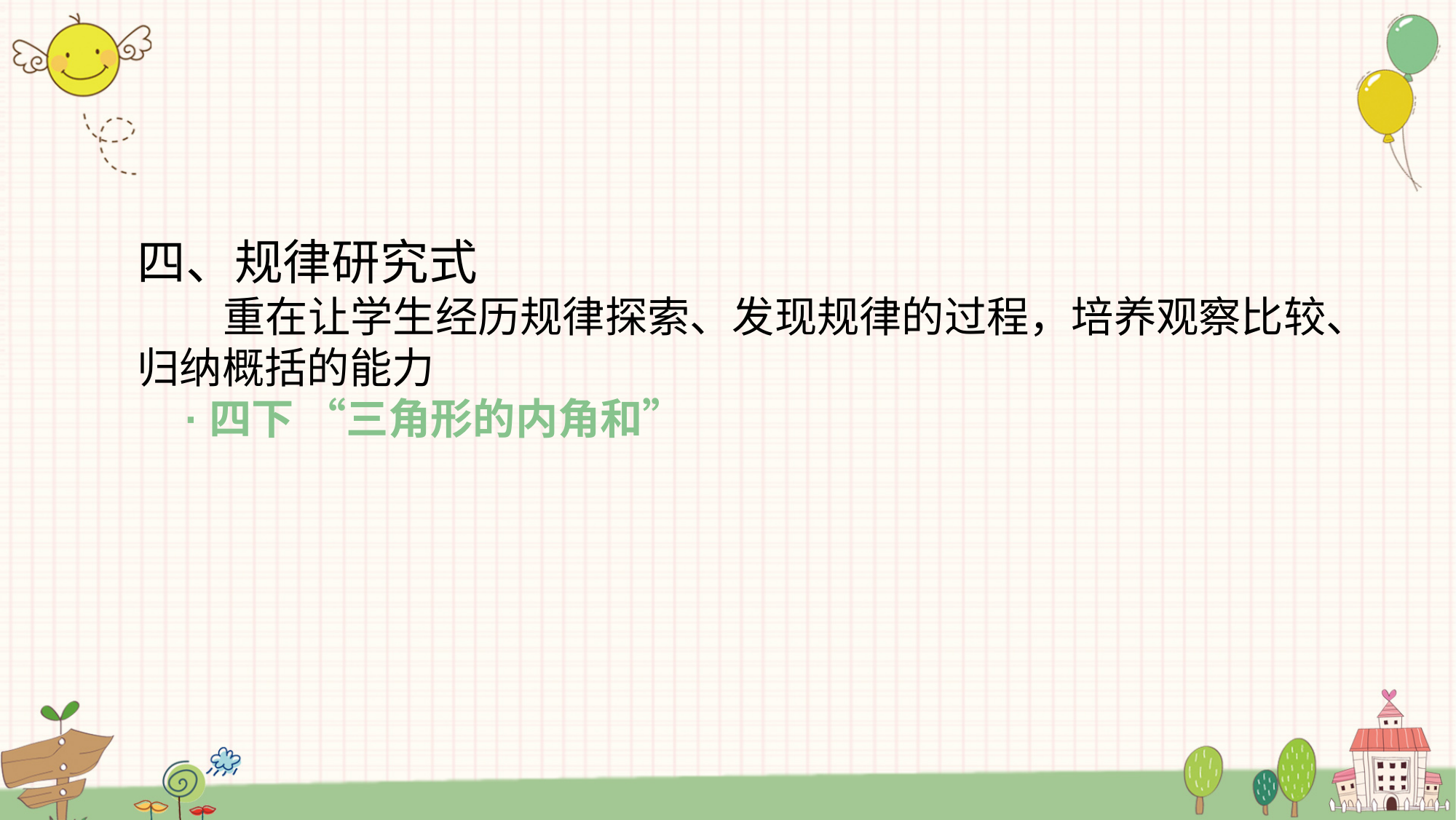

四、规律研究式
        重在让学生经历规律探索、发现规律的过程，培养观察比较、归纳概括的能力
    ·四下 “三角形的内角和”